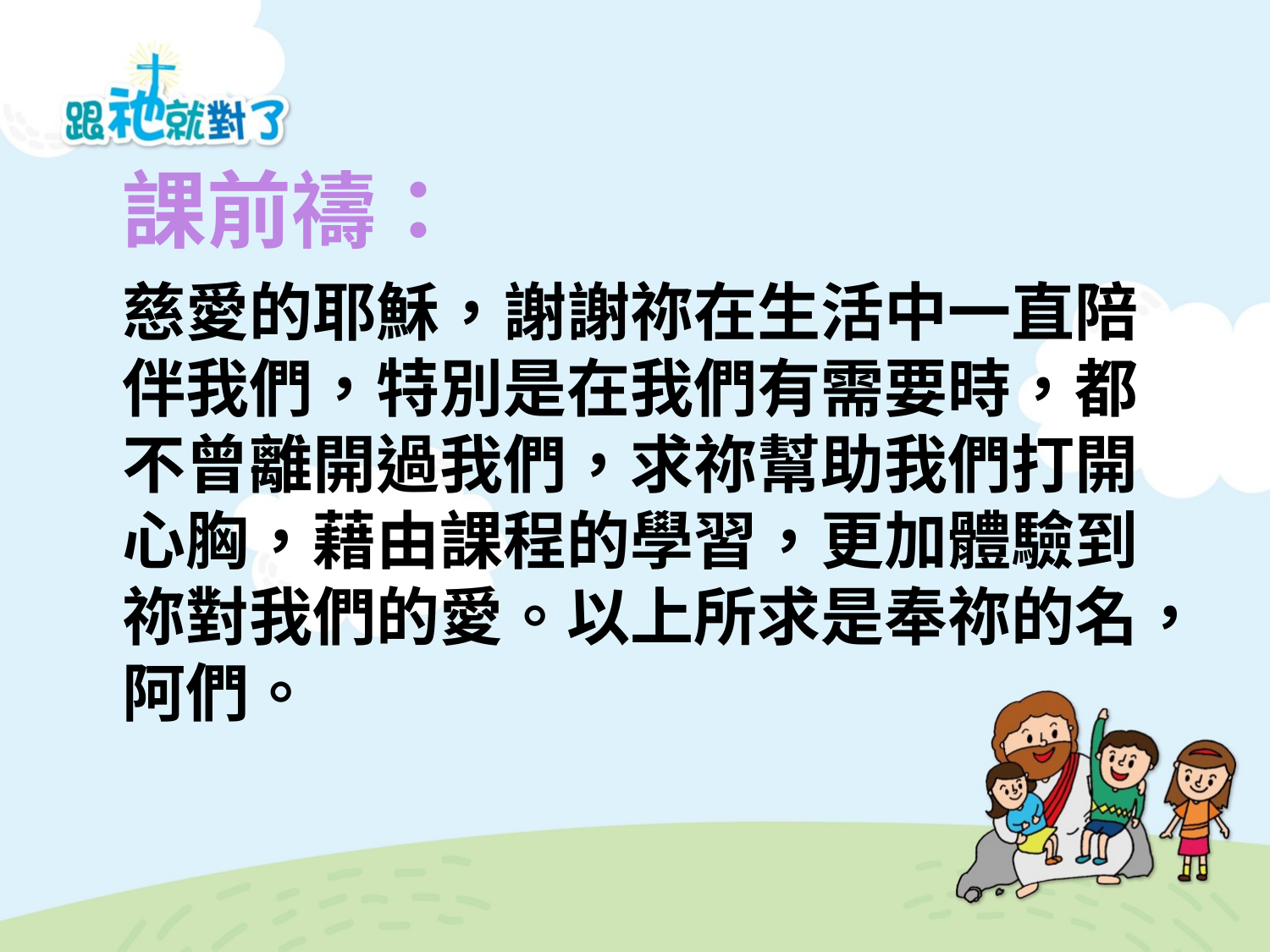

課前禱：
慈愛的耶穌，謝謝祢在生活中一直陪伴我們，特別是在我們有需要時，都不曾離開過我們，求祢幫助我們打開心胸，藉由課程的學習，更加體驗到祢對我們的愛。以上所求是奉祢的名，阿們。